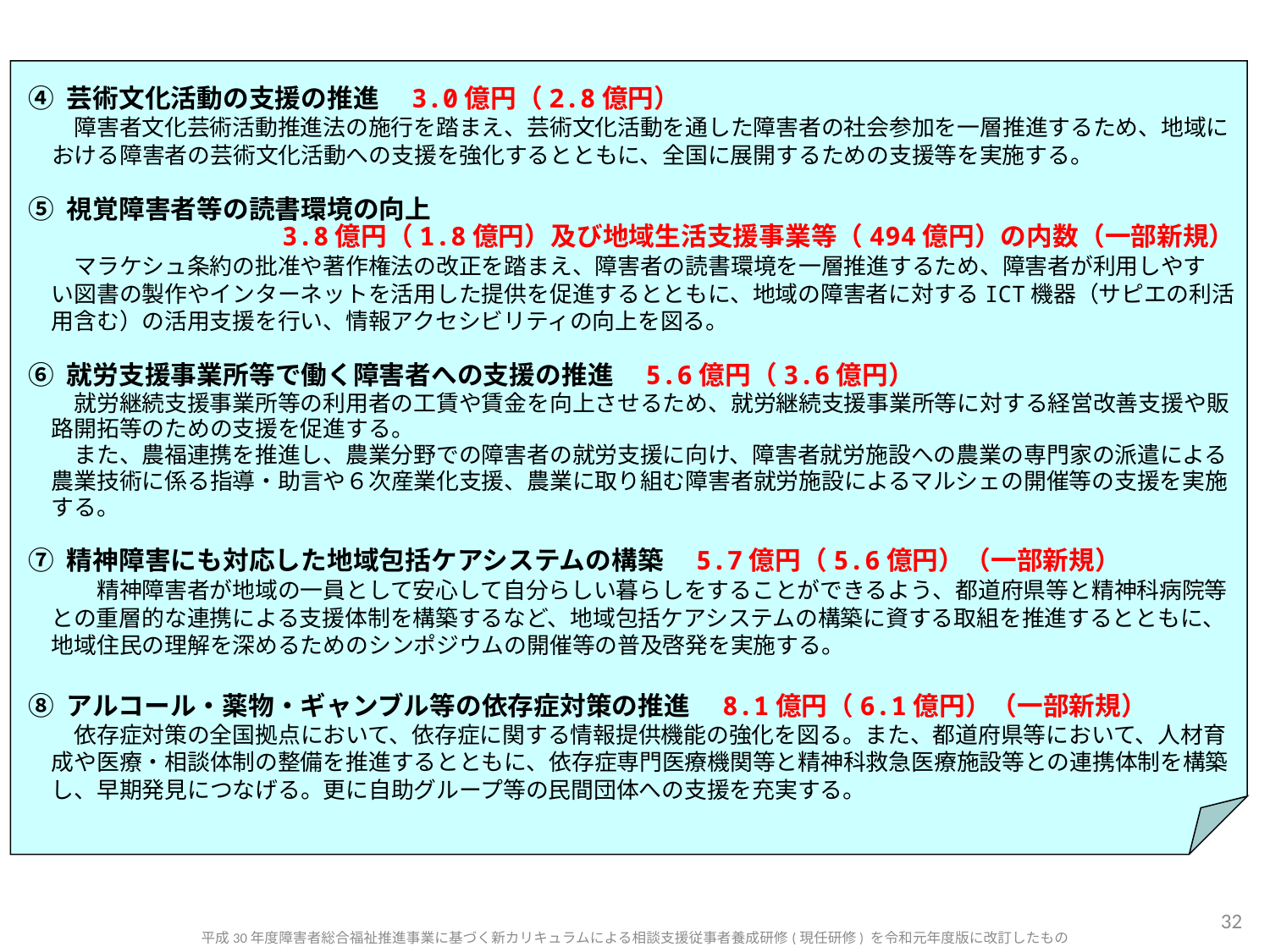

④ 芸術文化活動の支援の推進　3.0億円（2.8億円）
　　障害者文化芸術活動推進法の施行を踏まえ、芸術文化活動を通した障害者の社会参加を一層推進するため、地域における障害者の芸術文化活動への支援を強化するとともに、全国に展開するための支援等を実施する。

⑤ 視覚障害者等の読書環境の向上
3.8億円（1.8億円）及び地域生活支援事業等（494億円）の内数（一部新規）
　　マラケシュ条約の批准や著作権法の改正を踏まえ、障害者の読書環境を一層推進するため、障害者が利用しやす
　い図書の製作やインターネットを活用した提供を促進するとともに、地域の障害者に対するICT機器（サピエの利活
　用含む）の活用支援を行い、情報アクセシビリティの向上を図る。

⑥ 就労支援事業所等で働く障害者への支援の推進　5.6億円（3.6億円）
　　就労継続支援事業所等の利用者の工賃や賃金を向上させるため、就労継続支援事業所等に対する経営改善支援や販路開拓等のための支援を促進する。
　　また、農福連携を推進し、農業分野での障害者の就労支援に向け、障害者就労施設への農業の専門家の派遣による農業技術に係る指導・助言や６次産業化支援、農業に取り組む障害者就労施設によるマルシェの開催等の支援を実施する。

⑦ 精神障害にも対応した地域包括ケアシステムの構築　5.7億円（5.6億円）（一部新規）
　　　精神障害者が地域の一員として安心して自分らしい暮らしをすることができるよう、都道府県等と精神科病院等との重層的な連携による支援体制を構築するなど、地域包括ケアシステムの構築に資する取組を推進するとともに、地域住民の理解を深めるためのシンポジウムの開催等の普及啓発を実施する。

⑧ アルコール・薬物・ギャンブル等の依存症対策の推進　8.1億円（6.1億円）（一部新規）
　　依存症対策の全国拠点において、依存症に関する情報提供機能の強化を図る。また、都道府県等において、人材育成や医療・相談体制の整備を推進するとともに、依存症専門医療機関等と精神科救急医療施設等との連携体制を構築し、早期発見につなげる。更に自助グループ等の民間団体への支援を充実する。
32
平成30年度障害者総合福祉推進事業に基づく新カリキュラムによる相談支援従事者養成研修(現任研修) を令和元年度版に改訂したもの